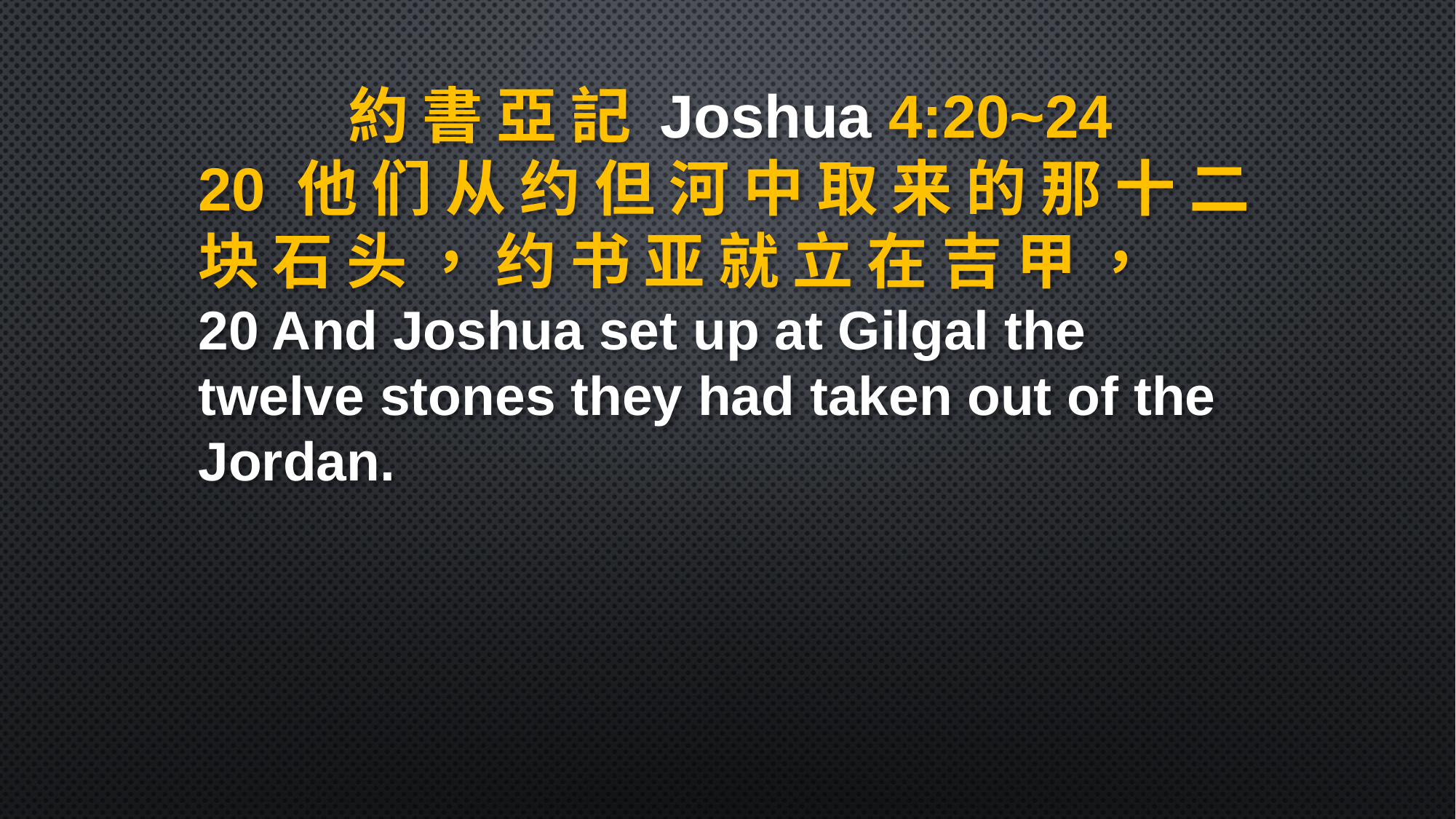

約 書 亞 記 Joshua 4:20~24
20 他 们 从 约 但 河 中 取 来 的 那 十 二 块 石 头 ， 约 书 亚 就 立 在 吉 甲 ，
20 And Joshua set up at Gilgal the twelve stones they had taken out of the Jordan.